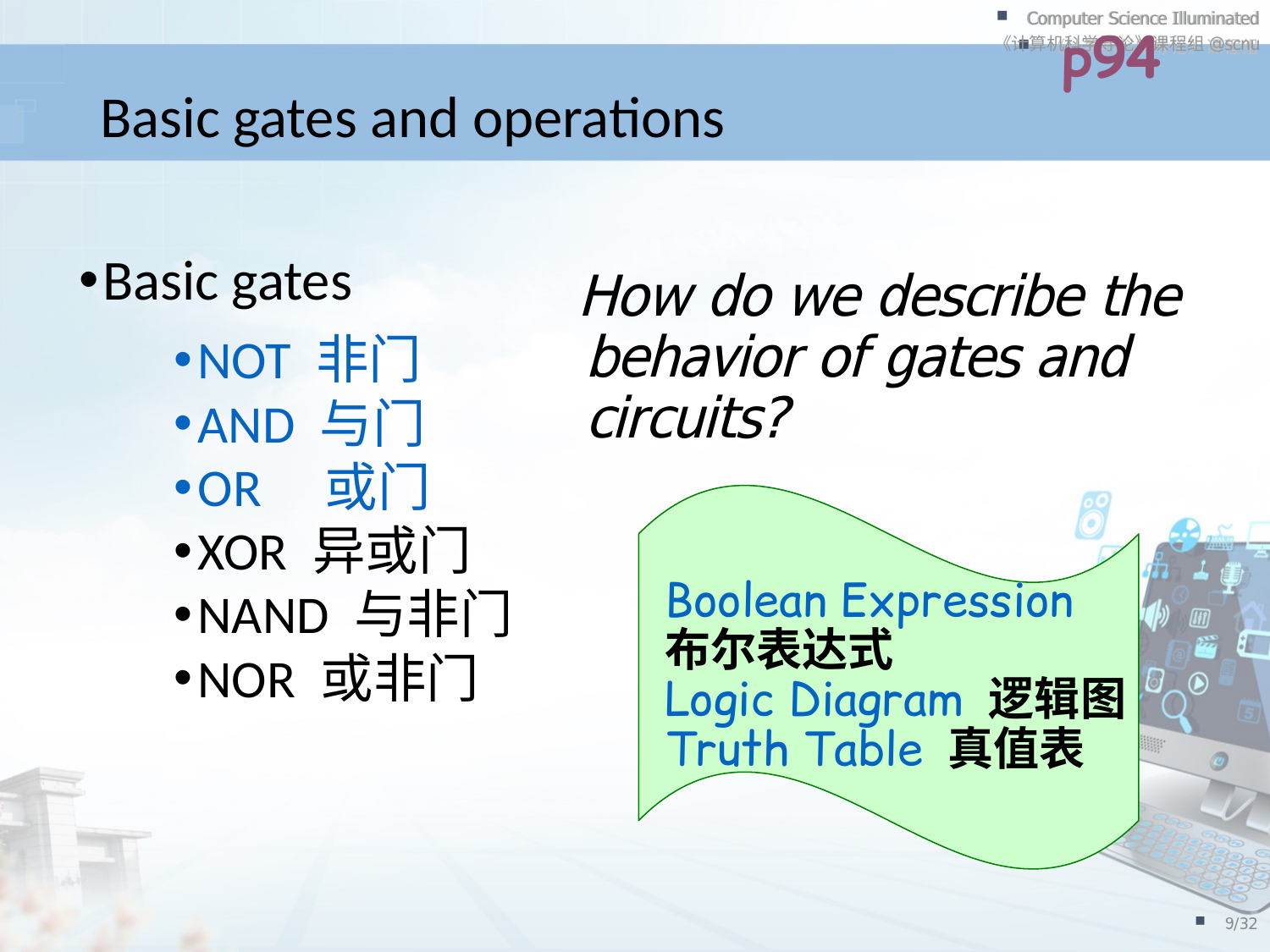

p94
# Basic gates and operations
Basic gates
NOT 非门
AND 与门
OR	或门
XOR 异或门
NAND 与非门
NOR 或非门
How do we describe the behavior of gates and circuits?

Boolean Expression
布尔表达式
Logic Diagram 逻辑图
Truth Table 真值表
9/32